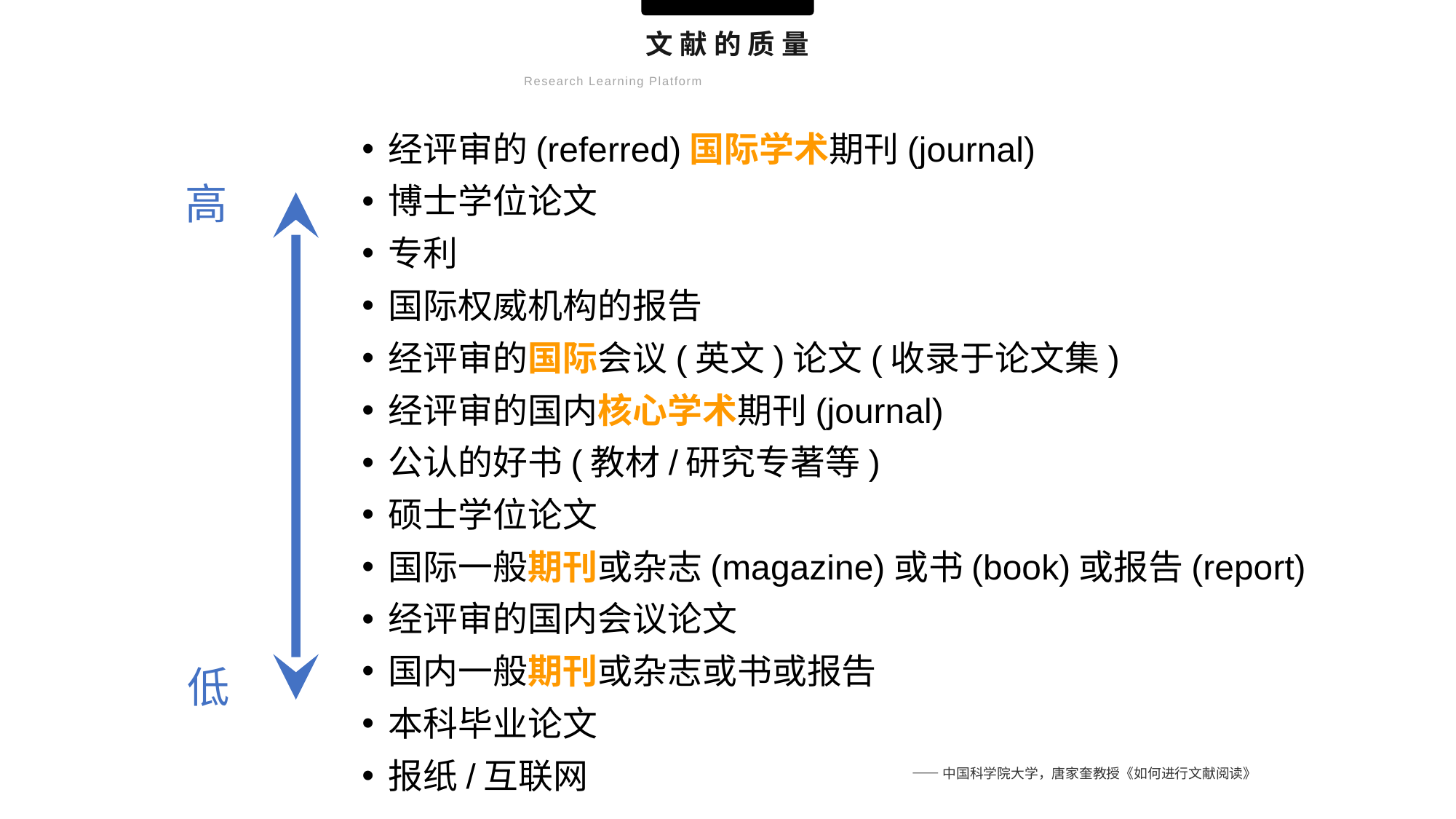

文献的质量
Research Learning Platform
经评审的(referred)国际学术期刊(journal)
博士学位论文
专利
国际权威机构的报告
经评审的国际会议(英文)论文(收录于论文集)
经评审的国内核心学术期刊(journal)
公认的好书(教材/研究专著等)
硕士学位论文
国际一般期刊或杂志(magazine)或书(book)或报告(report)
经评审的国内会议论文
国内一般期刊或杂志或书或报告
本科毕业论文
报纸/互联网
高

低
——中国科学院大学，唐家奎教授《如何进行文献阅读》